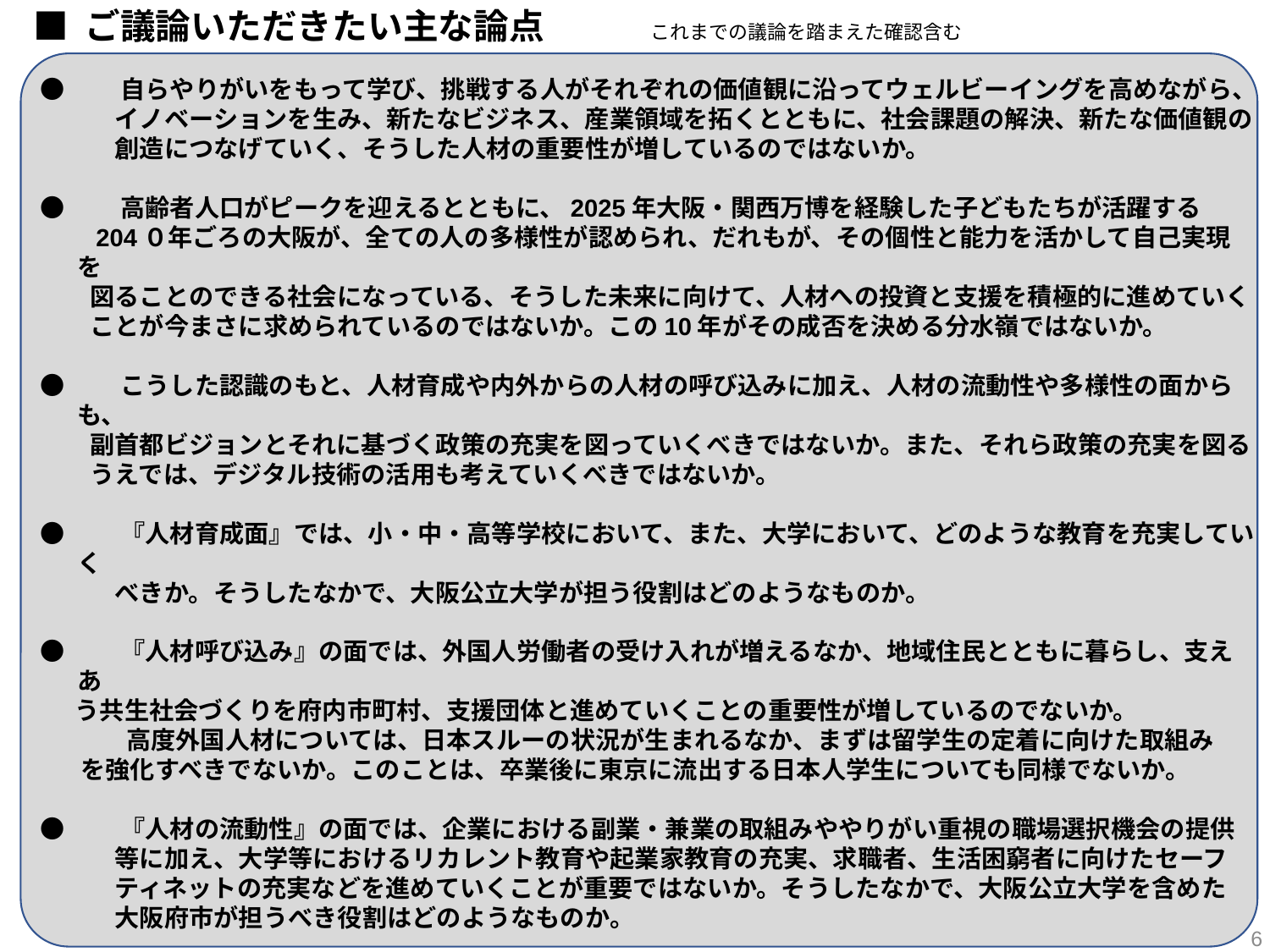

■ ご議論いただきたい主な論点　　　これまでの議論を踏まえた確認含む

●　　自らやりがいをもって学び、挑戦する人がそれぞれの価値観に沿ってウェルビーイングを高めながら、
　　　イノベーションを生み、新たなビジネス、産業領域を拓くとともに、社会課題の解決、新たな価値観の
　　　創造につなげていく、そうした人材の重要性が増しているのではないか。

●　　高齢者人口がピークを迎えるとともに、2025年大阪・関西万博を経験した子どもたちが活躍する
　　204０年ごろの大阪が、全ての人の多様性が認められ、だれもが、その個性と能力を活かして自己実現を
　　図ることのできる社会になっている、そうした未来に向けて、人材への投資と支援を積極的に進めていく
　　ことが今まさに求められているのではないか。この10年がその成否を決める分水嶺ではないか。

●　　こうした認識のもと、人材育成や内外からの人材の呼び込みに加え、人材の流動性や多様性の面からも、
　　副首都ビジョンとそれに基づく政策の充実を図っていくべきではないか。また、それら政策の充実を図る
　　うえでは、デジタル技術の活用も考えていくべきではないか。

●　　『人材育成面』では、小・中・高等学校において、また、大学において、どのような教育を充実していく
　　　べきか。そうしたなかで、大阪公立大学が担う役割はどのようなものか。

●　　『人材呼び込み』の面では、外国人労働者の受け入れが増えるなか、地域住民とともに暮らし、支えあ
     う共生社会づくりを府内市町村、支援団体と進めていくことの重要性が増しているのでないか。
　　　  高度外国人材については、日本スルーの状況が生まれるなか、まずは留学生の定着に向けた取組み
      を強化すべきでないか。このことは、卒業後に東京に流出する日本人学生についても同様でないか。

●　　『人材の流動性』の面では、企業における副業・兼業の取組みややりがい重視の職場選択機会の提供
　　　等に加え、大学等におけるリカレント教育や起業家教育の充実、求職者、生活困窮者に向けたセーフ
　　　ティネットの充実などを進めていくことが重要ではないか。そうしたなかで、大阪公立大学を含めた
　　　大阪府市が担うべき役割はどのようなものか。

●　　『人材の多様性』の面では、とりわけ女性の就業率が低位にとどまる大阪において、大阪府市が自ら
　　　の職場での取組みを強化するとともに、経済界と問題意識を共有し、現状の見える化など、早急に取
　　　組みを強化すべきでないか。

6